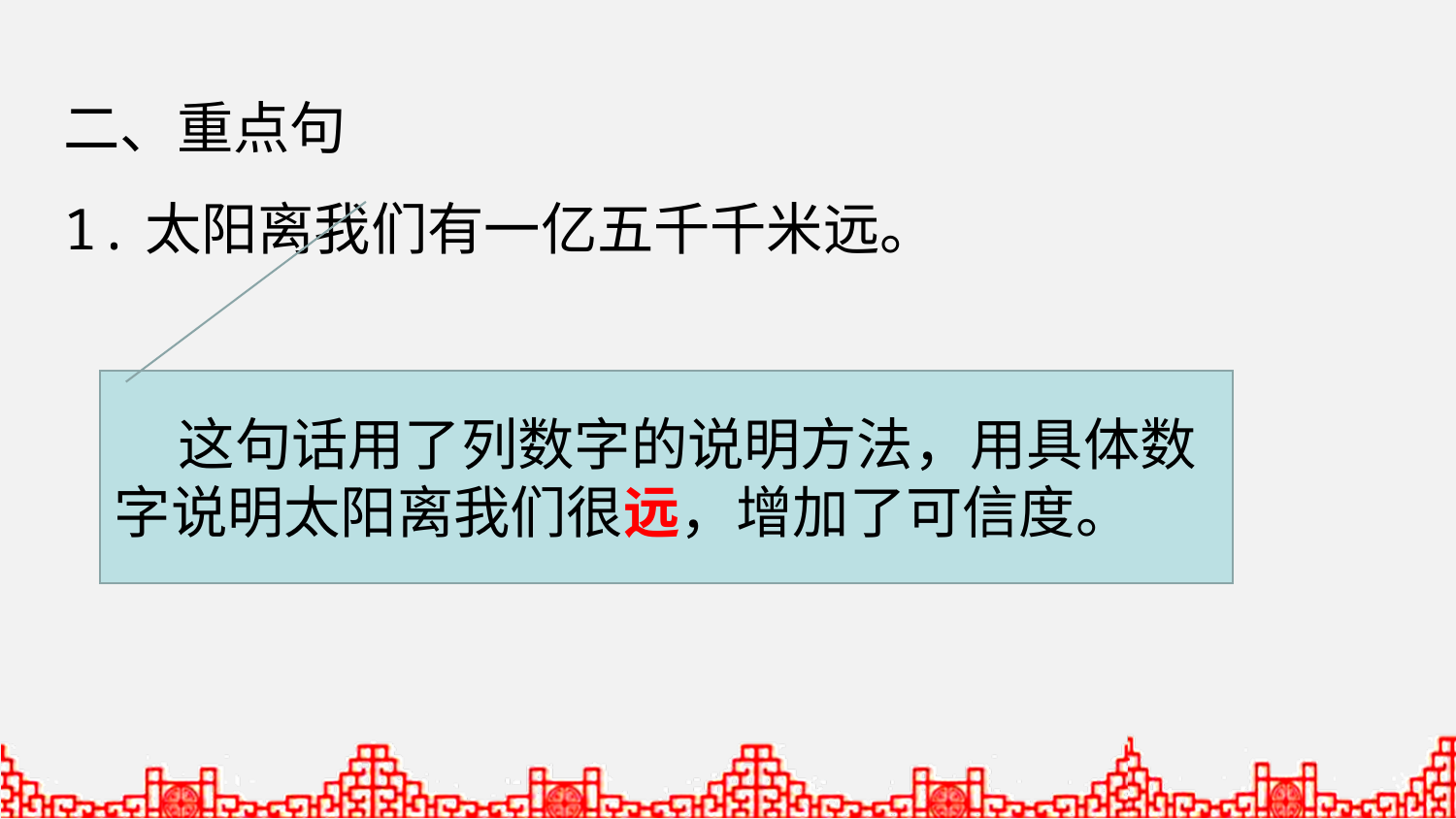

二、重点句
1.太阳离我们有一亿五千千米远。
    这句话用了列数字的说明方法，用具体数字说明太阳离我们很远，增加了可信度。